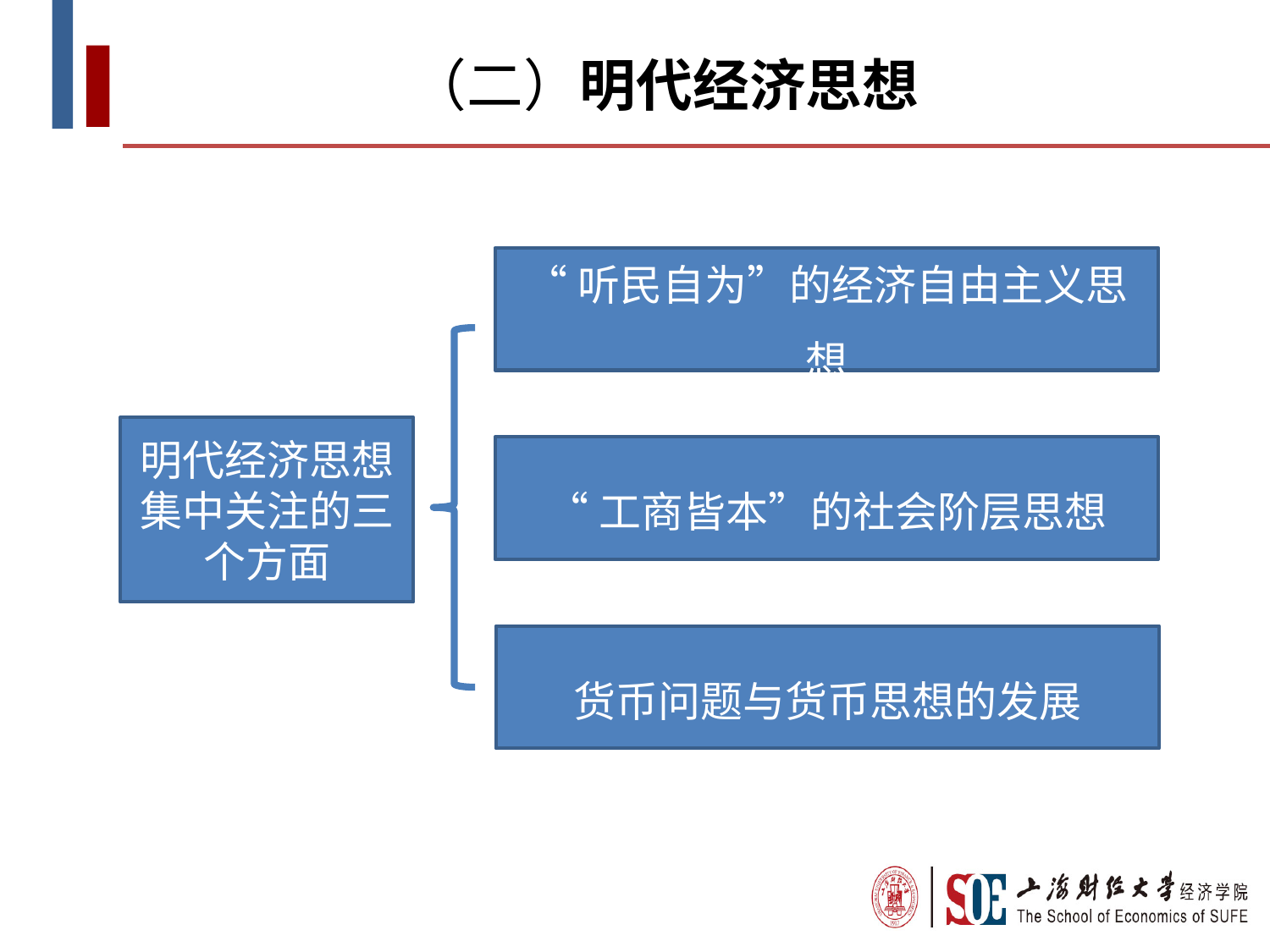

# （二）明代经济思想
“听民自为”的经济自由主义思想

明代经济思想
集中关注的三个方面
“工商皆本”的社会阶层思想
货币问题与货币思想的发展